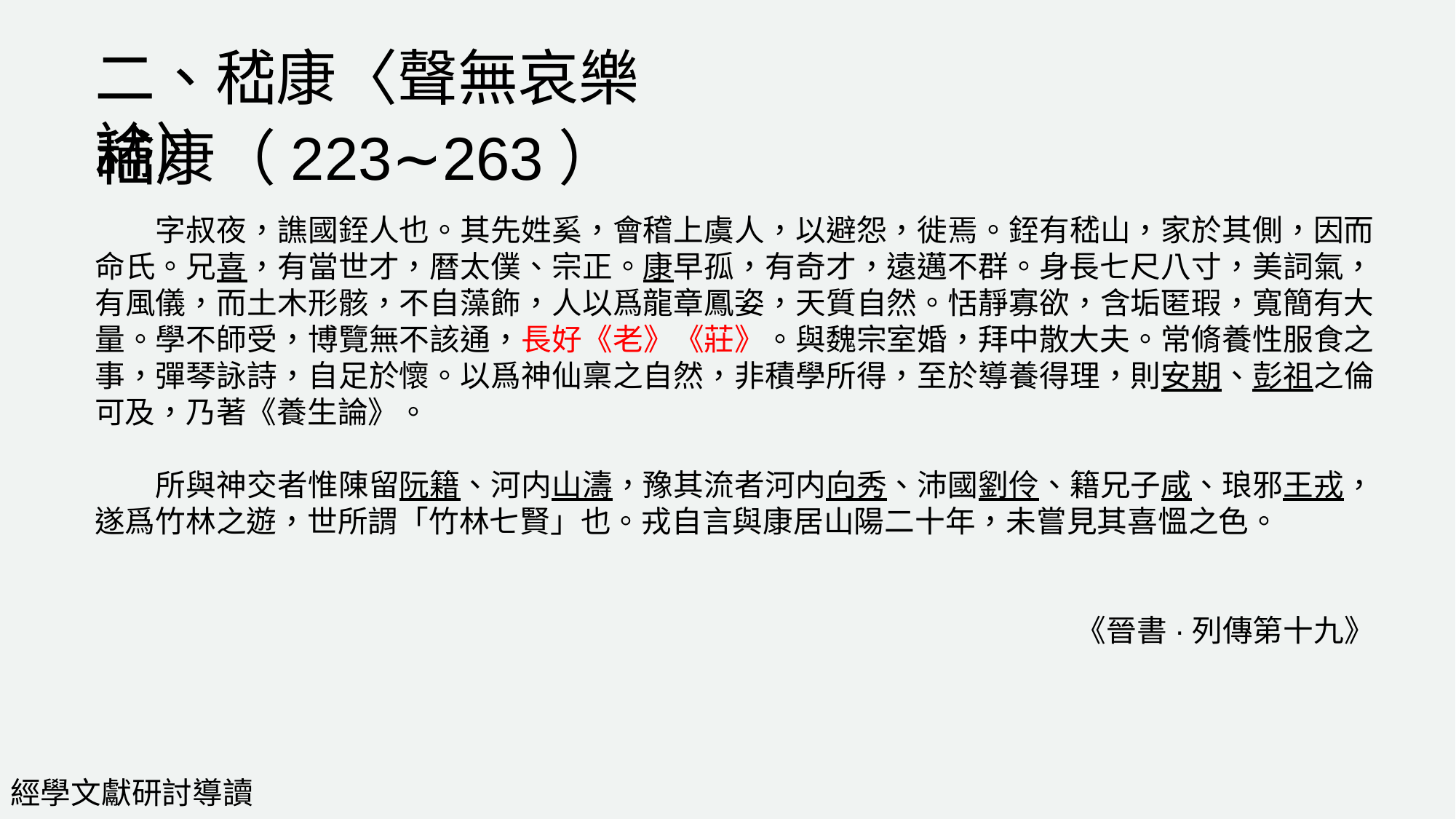

二、嵇康〈聲無哀樂論〉
嵇康（223∼263）

　　字叔夜，譙國銍人也。其先姓奚，會稽上虞人，以避怨，徙焉。銍有嵇山，家於其側，因而命氏。兄喜，有當世才，暦太僕、宗正。康早孤，有奇才，遠邁不群。身長七尺八寸，美詞氣，有風儀，而土木形骸，不自藻飾，人以爲龍章鳳姿，天質自然。恬靜寡欲，含垢匿瑕，寬簡有大量。學不師受，博覽無不該通，長好《老》《莊》。與魏宗室婚，拜中散大夫。常脩養性服食之事，彈琴詠詩，自足於懷。以爲神仙稟之自然，非積學所得，至於導養得理，則安期、彭祖之倫可及，乃著《養生論》。

　　所與神交者惟陳留阮籍、河内山濤，豫其流者河内向秀、沛國劉伶、籍兄子咸、琅邪王戎，遂爲竹林之遊，世所謂「竹林七賢」也。戎自言與康居山陽二十年，未嘗見其喜慍之色。

《晉書·列傳第十九》